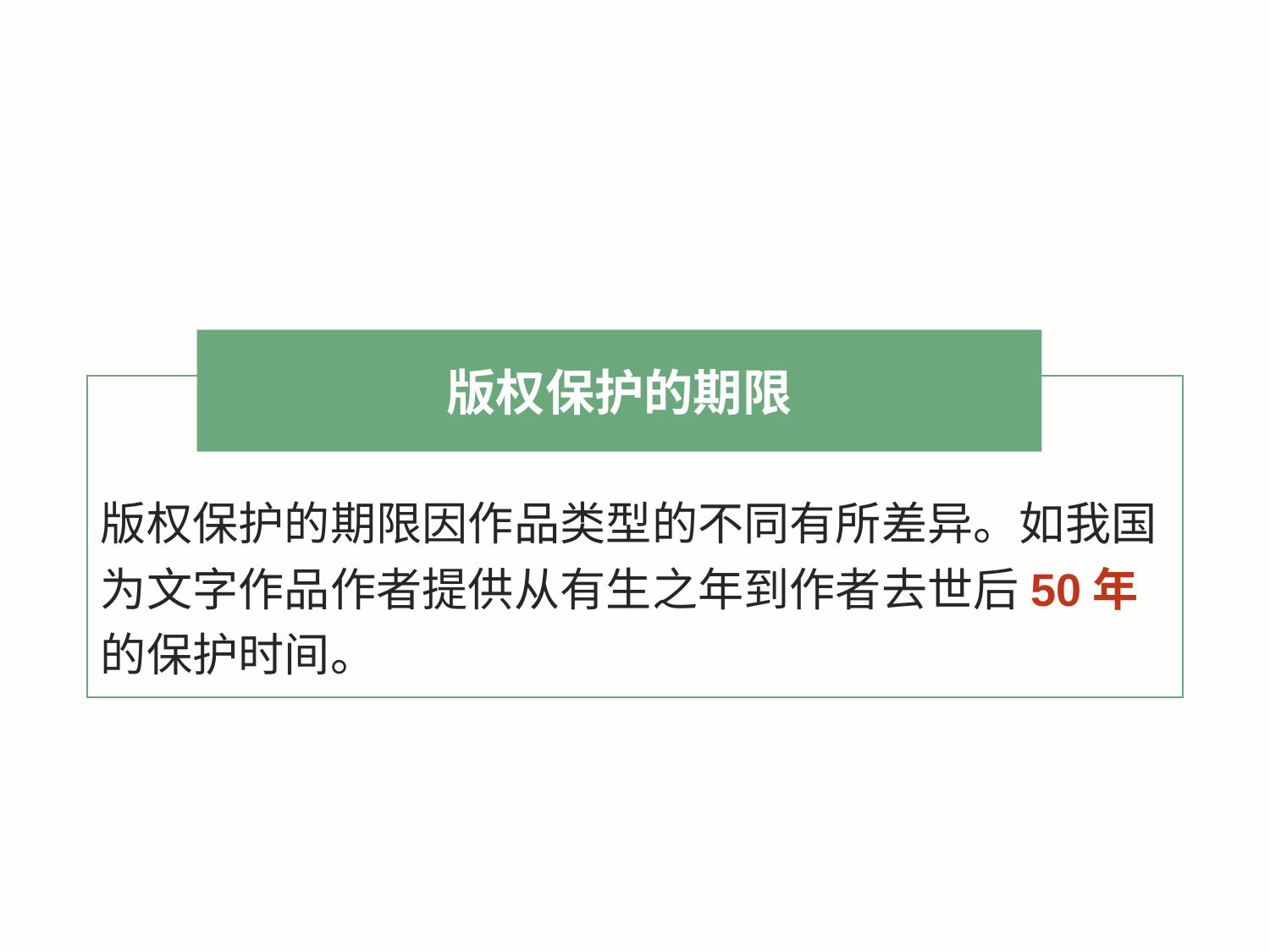

版权保护的期限

版权保护的期限因作品类型的不同有所差异。如我国为文字作品作者提供从有生之年到作者去世后50年的保护时间。